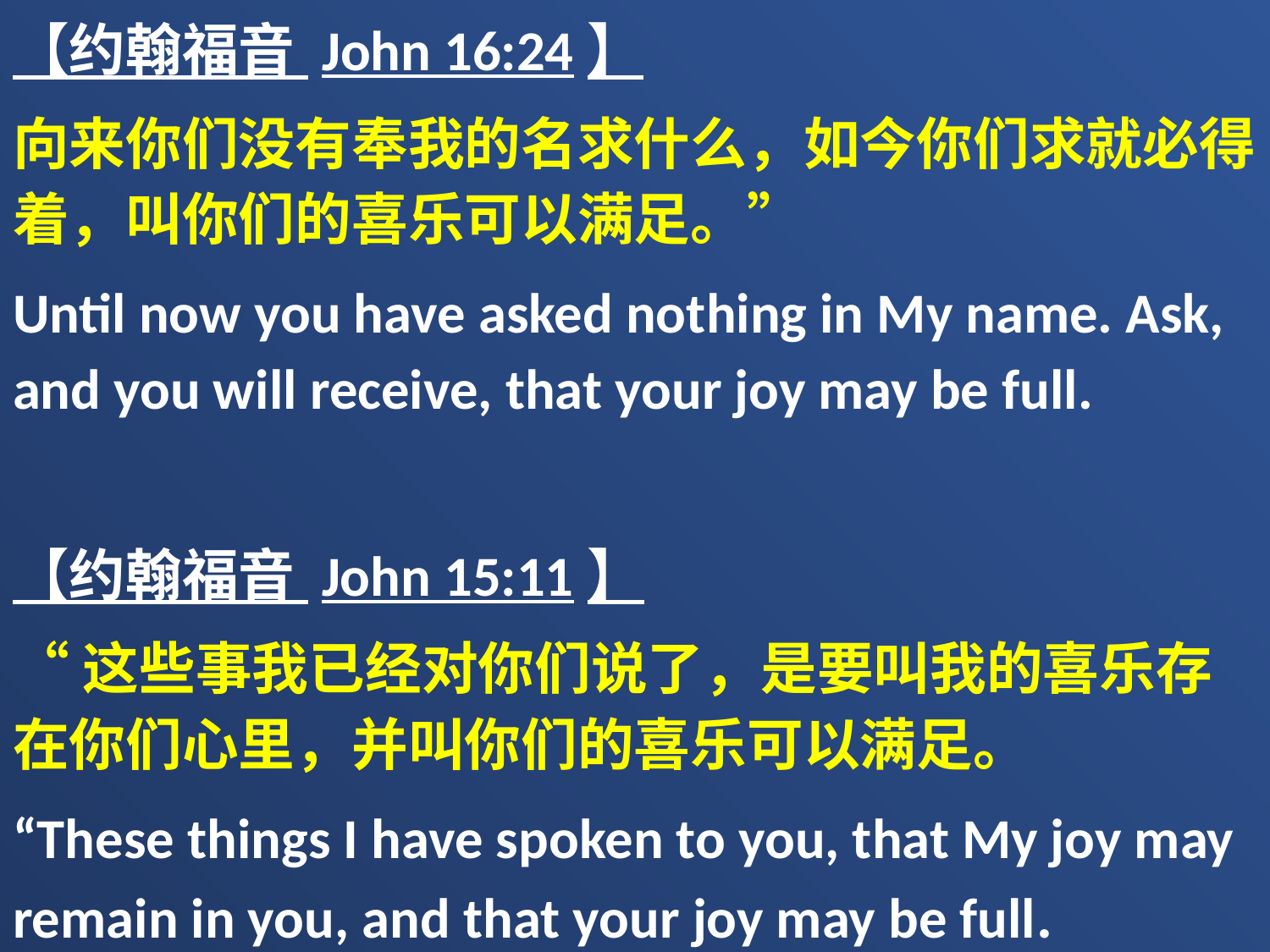

【约翰福音 John 16:24】
向来你们没有奉我的名求什么，如今你们求就必得着，叫你们的喜乐可以满足。”
Until now you have asked nothing in My name. Ask, and you will receive, that your joy may be full.

【约翰福音 John 15:11】
“这些事我已经对你们说了，是要叫我的喜乐存在你们心里，并叫你们的喜乐可以满足。
“These things I have spoken to you, that My joy may remain in you, and that your joy may be full.